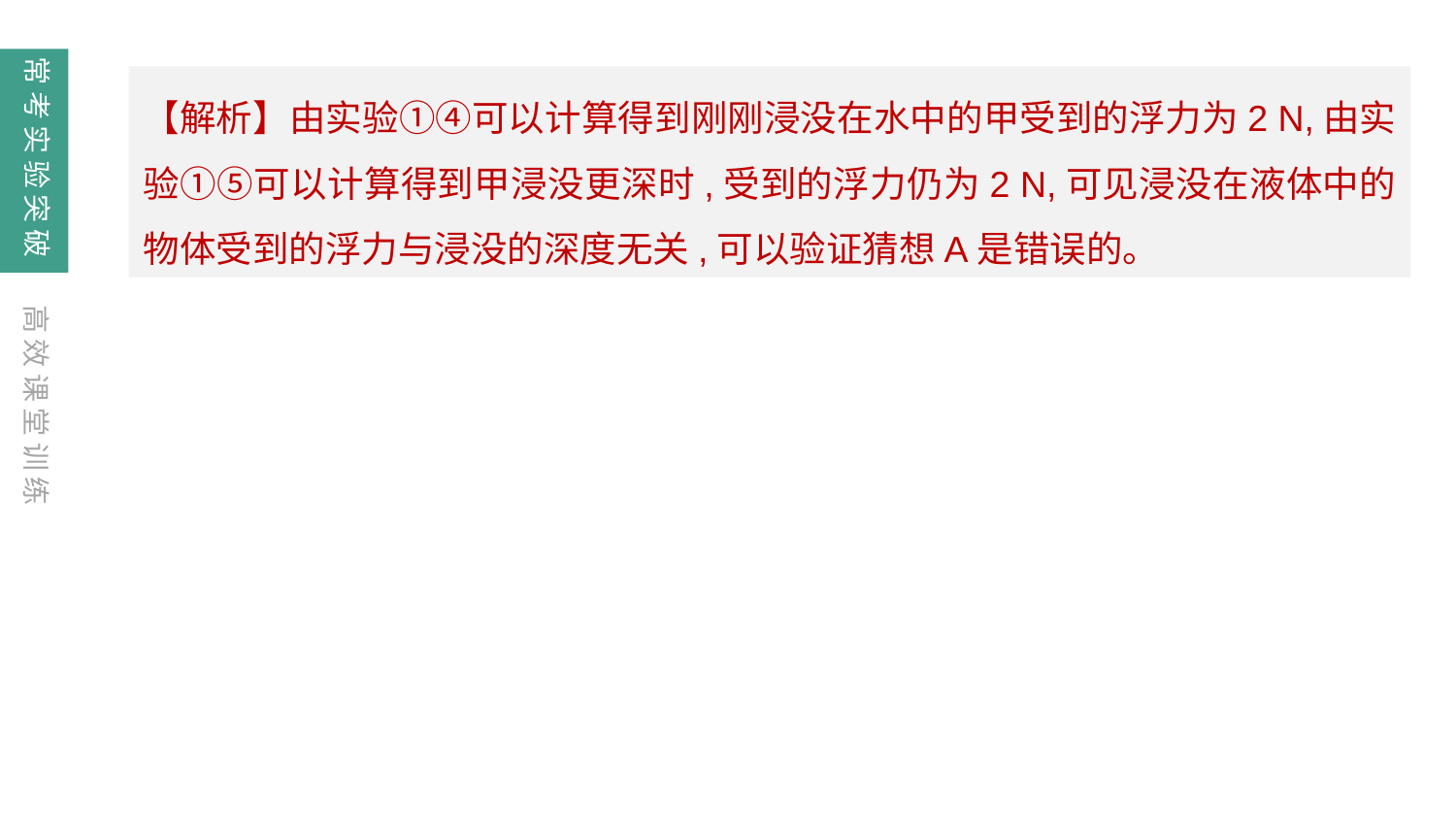

常考实验突破

【解析】由实验①④可以计算得到刚刚浸没在水中的甲受到的浮力为2 N,由实验①⑤可以计算得到甲浸没更深时,受到的浮力仍为2 N,可见浸没在液体中的物体受到的浮力与浸没的深度无关,可以验证猜想A是错误的。
高效课堂训练